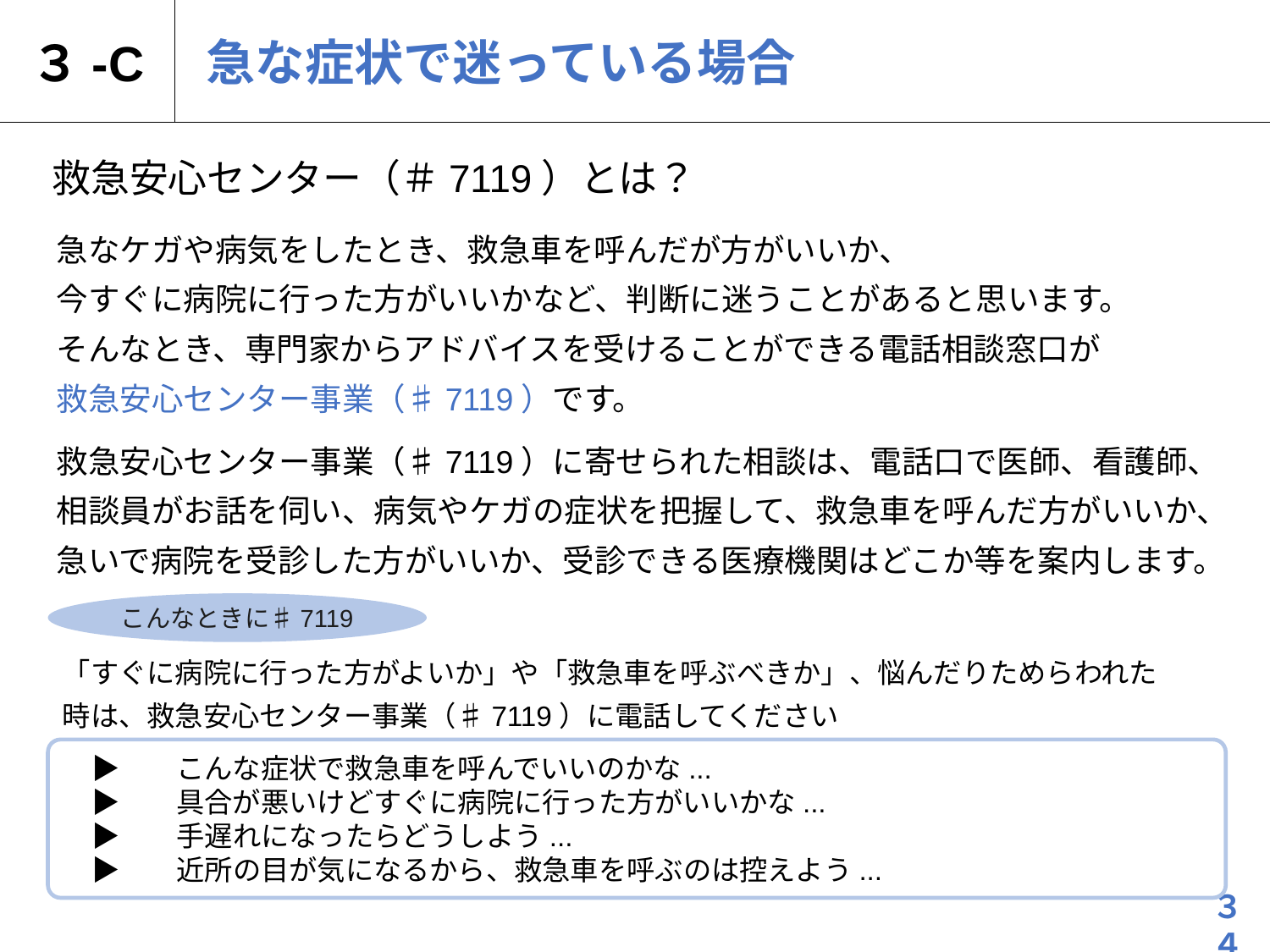

３-C
# 急な症状で迷っている場合
救急安心センター（＃7119）とは？
急なケガや病気をしたとき、救急車を呼んだが方がいいか、
今すぐに病院に行った方がいいかなど、判断に迷うことがあると思います。
そんなとき、専門家からアドバイスを受けることができる電話相談窓口が
救急安心センター事業（♯7119）です。

救急安心センター事業（♯7119）に寄せられた相談は、電話口で医師、看護師、
相談員がお話を伺い、病気やケガの症状を把握して、救急車を呼んだ方がいいか、
急いで病院を受診した方がいいか、受診できる医療機関はどこか等を案内します。
こんなときに♯7119
「すぐに病院に行った方がよいか」や「救急車を呼ぶべきか」、悩んだりためらわれた時は、救急安心センター事業（♯7119）に電話してください
　▶　　こんな症状で救急車を呼んでいいのかな...
　▶　　具合が悪いけどすぐに病院に行った方がいいかな...
　▶　　手遅れになったらどうしよう...
　▶　　近所の目が気になるから、救急車を呼ぶのは控えよう...
３４